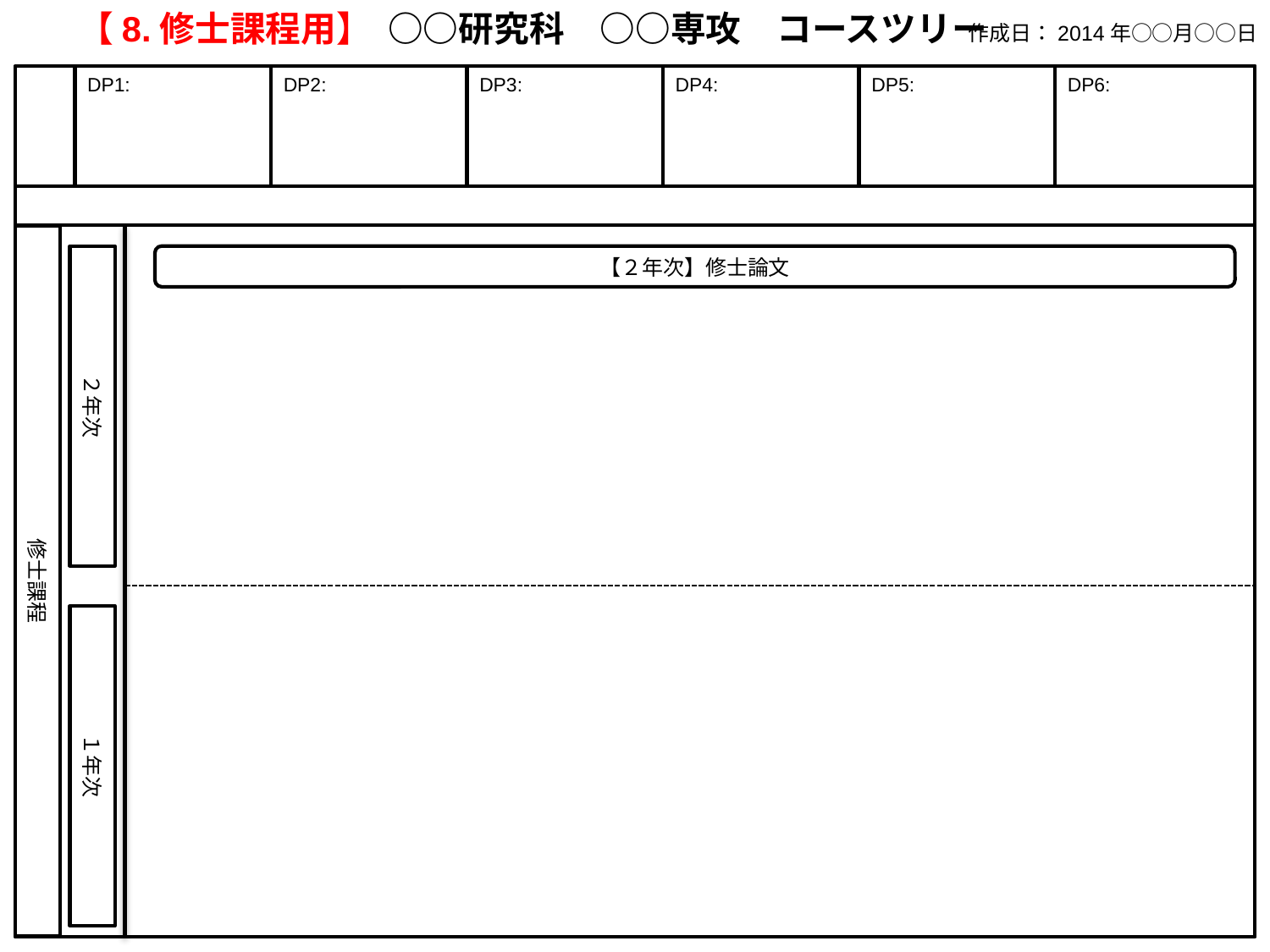

【8.修士課程用】  ○○研究科　○○専攻　コースツリー
作成日：2014年○○月○○日

DP1:
DP2:
DP3:
DP4:
DP5:
DP6:

修士課程
２年次
【２年次】修士論文
１年次